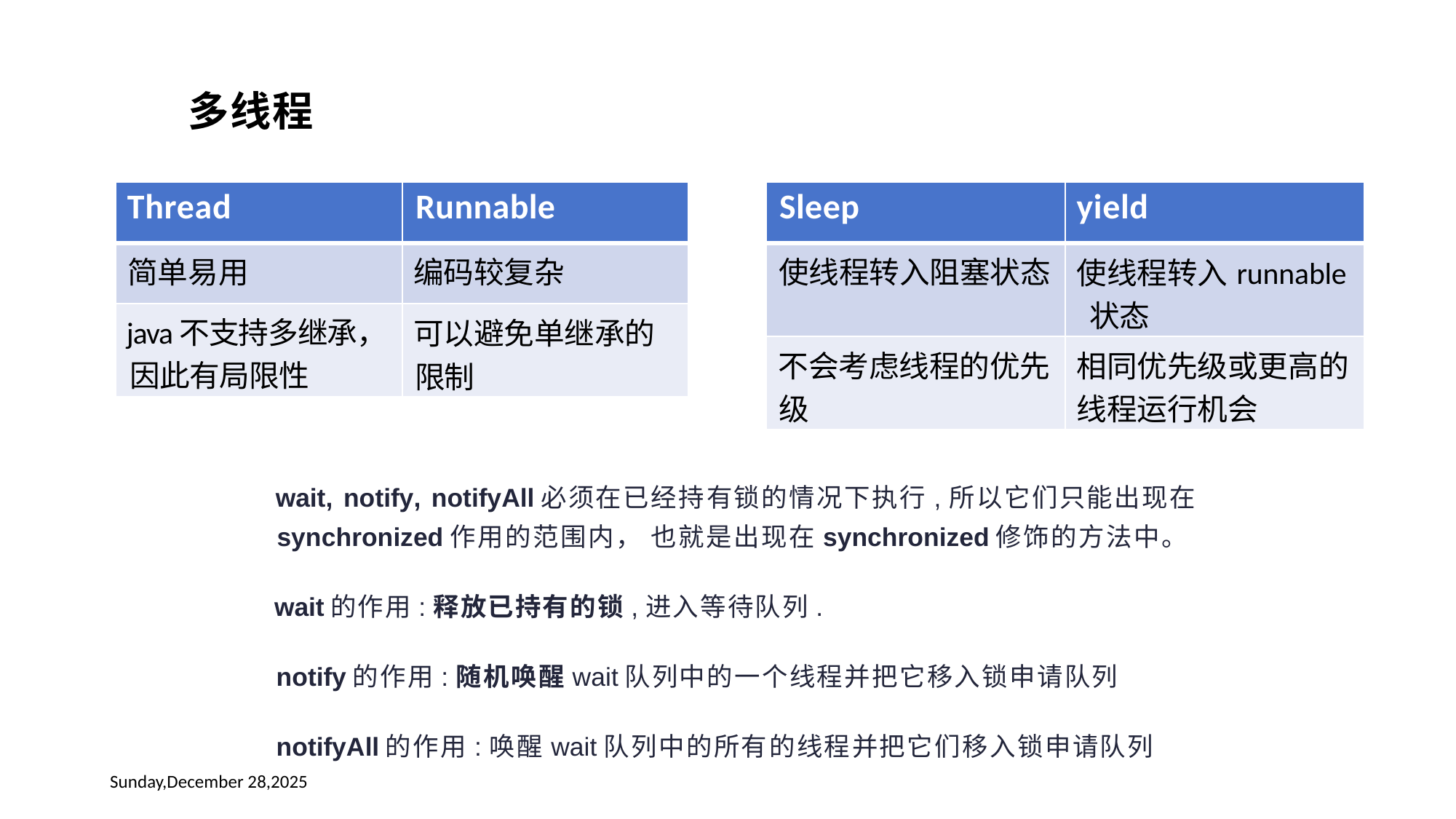

多线程
| Thread | Runnable |
| --- | --- |
| 简单易用 | 编码较复杂 |
| java不支持多继承， 因此有局限性 | 可以避免单继承的 限制 |
| Sleep | yield |
| --- | --- |
| 使线程转入阻塞状态 | 使线程转入runnable 状态 |
| 不会考虑线程的优先 级 | 相同优先级或更高的 线程运行机会 |

wait, notify, notifyAll必须在已经持有锁的情况下执行,所以它们只能出现在 synchronized作用的范围内， 也就是出现在synchronized修饰的方法中。

wait的作用:释放已持有的锁,进入等待队列.

notify的作用:随机唤醒wait队列中的一个线程并把它移入锁申请队列

notifyAll的作用:唤醒wait队列中的所有的线程并把它们移入锁申请队列
Sunday,December 28,2025